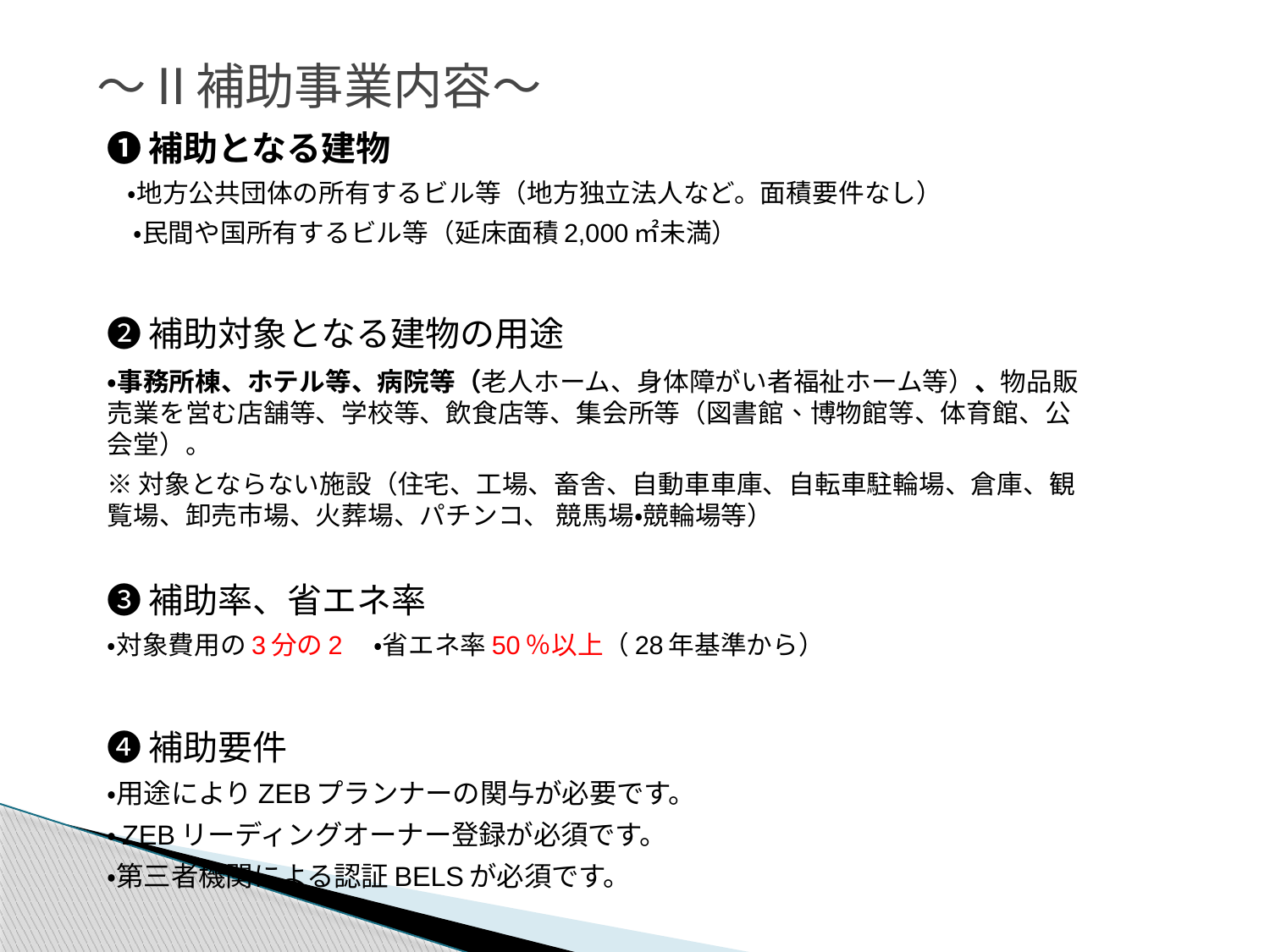

～Ⅱ補助事業内容～
❶補助となる建物
　・地方公共団体の所有するビル等（地方独立法人など。面積要件なし）
　・民間や国所有するビル等（延床面積2,000㎡未満）

❷補助対象となる建物の用途
・事務所棟、ホテル等、病院等（老人ホーム、身体障がい者福祉ホーム等）、物品販売業を営む店舗等、学校等、飲食店等、集会所等（図書館、博物館等、体育館、公会堂）。
※対象とならない施設（住宅、工場、畜舎、自動車車庫、自転車駐輪場、倉庫、観覧場、卸売市場、火葬場、パチンコ、 競馬場・競輪場等）

❸補助率、省エネ率
・対象費用の3分の2　・省エネ率50％以上（28年基準から）

❹補助要件
・用途によりZEBプランナーの関与が必要です。
・ZEBリーディングオーナー登録が必須です。
・第三者機関による認証BELSが必須です。